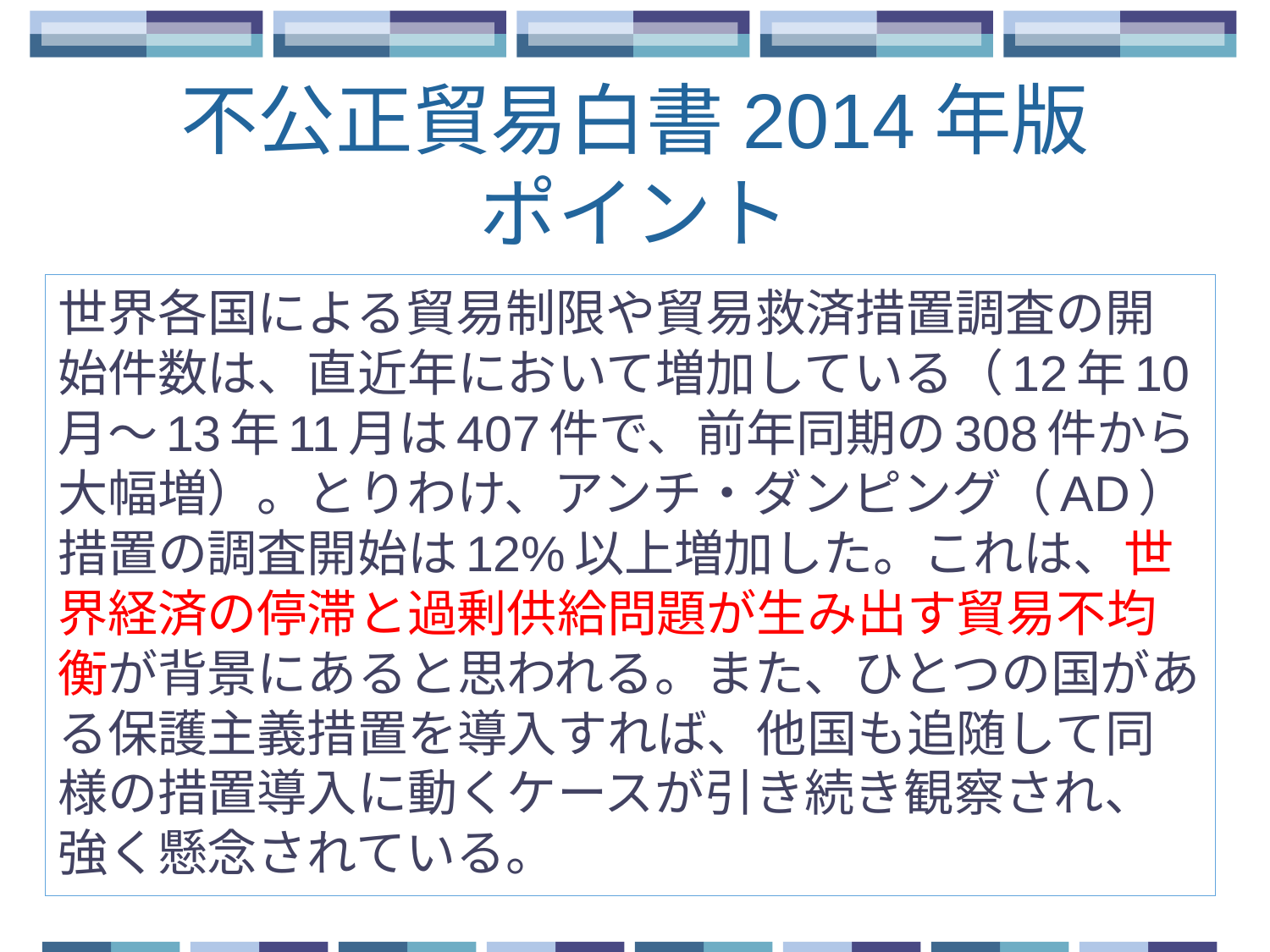

# 不公正貿易白書2014年版 ポイント
世界各国による貿易制限や貿易救済措置調査の開始件数は、直近年において増加している（12年10月～13年11月は407件で、前年同期の308件から大幅増）。とりわけ、アンチ・ダンピング（AD）措置の調査開始は12%以上増加した。これは、世界経済の停滞と過剰供給問題が生み出す貿易不均衡が背景にあると思われる。また、ひとつの国がある保護主義措置を導入すれば、他国も追随して同様の措置導入に動くケースが引き続き観察され、強く懸念されている。